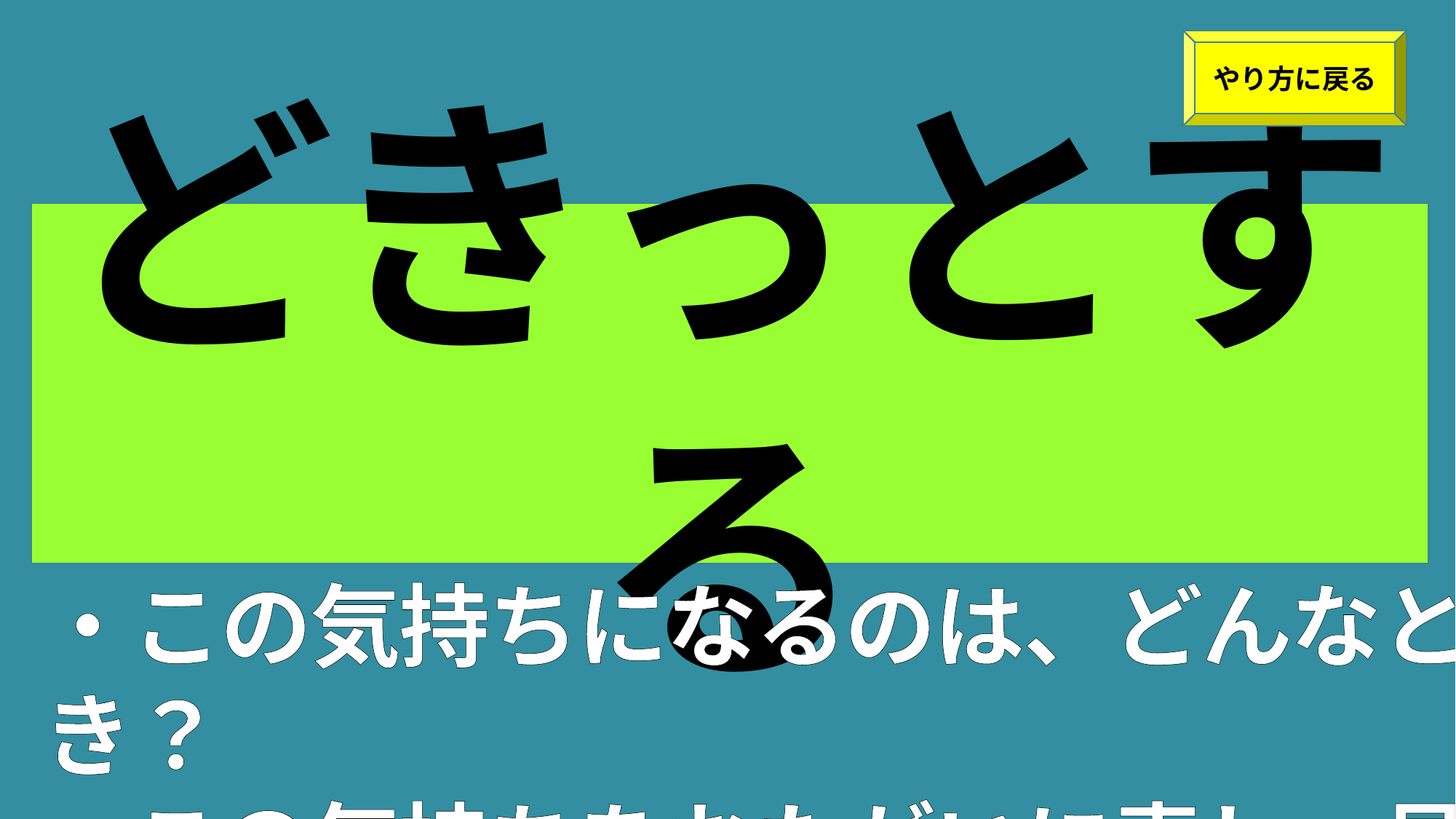

やり方に戻る
どきっとする
・この気持ちになるのは、どんなとき？
・この気持ちをおたがいに表し、見合う。